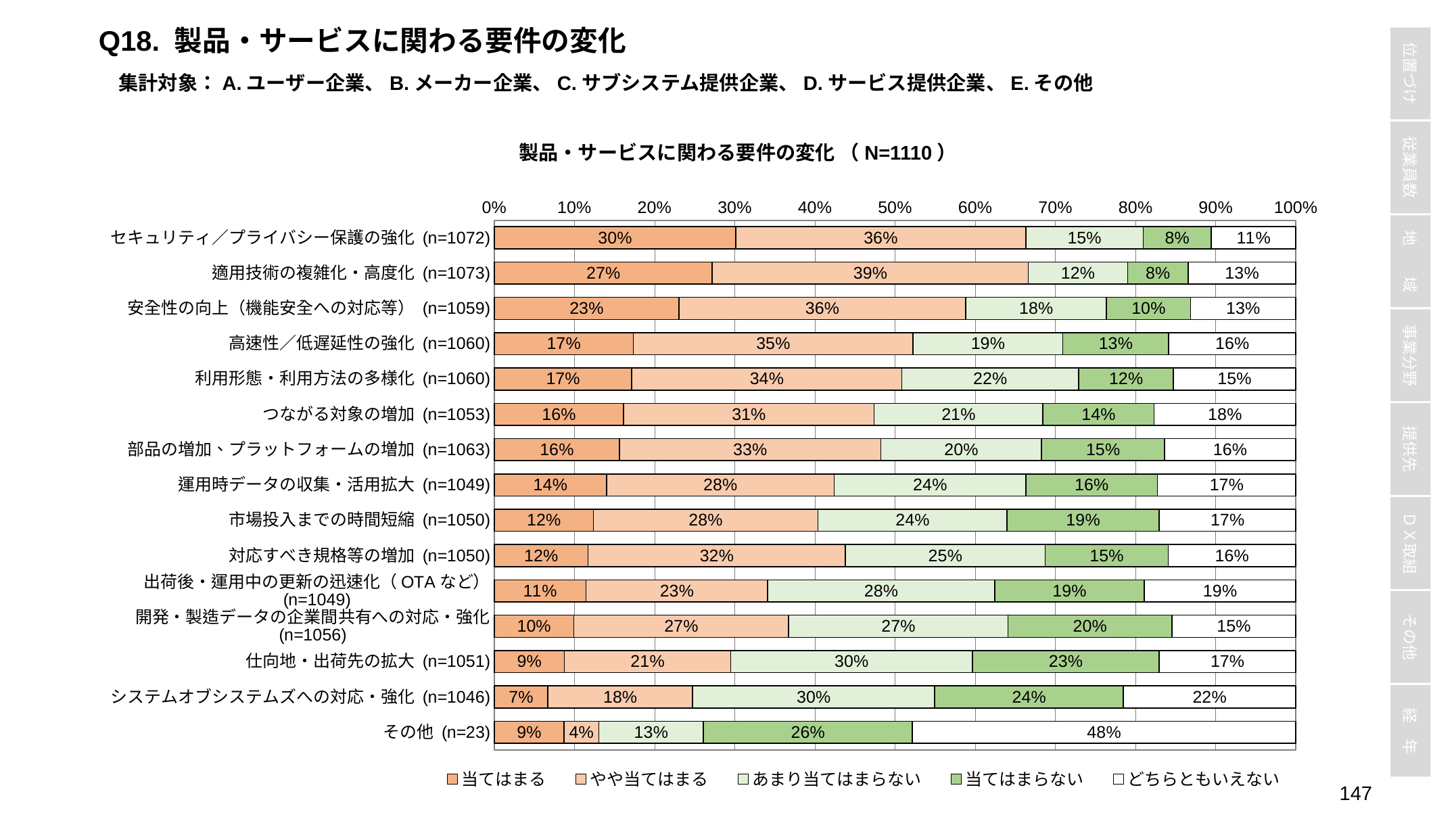

Q18. 製品・サービスに関わる要件の変化
集計対象：A.ユーザー企業、B.メーカー企業、C.サブシステム提供企業、D.サービス提供企業、E.その他
製品・サービスに関わる要件の変化 （N=1110）

### Chart

| Category | 当てはまる | やや当てはまる | あまり当てはまらない | 当てはまらない | どちらともいえない |
|---|---|---|---|---|---|
| セキュリティ／プライバシー保護の強化 (n=1072) | 0.30130597014925375 | 0.3619402985074627 | 0.146455223880597 | 0.08488805970149253 | 0.10541044776119403 |
| 適用技術の複雑化・高度化 (n=1073) | 0.2721342031686859 | 0.39422180801491147 | 0.1239515377446412 | 0.0754892823858341 | 0.1342031686859273 |
| 安全性の向上（機能安全への対応等） (n=1059) | 0.23040604343720492 | 0.3578847969782814 | 0.17563739376770537 | 0.1048158640226629 | 0.13125590179414542 |
| 高速性／低遅延性の強化 (n=1060) | 0.17358490566037735 | 0.3490566037735849 | 0.18679245283018867 | 0.1320754716981132 | 0.15849056603773584 |
| 利用形態・利用方法の多様化 (n=1060) | 0.17169811320754716 | 0.33679245283018866 | 0.22075471698113208 | 0.1179245283018868 | 0.15283018867924528 |
| つながる対象の増加 (n=1053) | 0.16144349477682812 | 0.3124406457739791 | 0.21082621082621084 | 0.13865147198480532 | 0.17663817663817663 |
| 部品の増加、プラットフォームの増加 (n=1063) | 0.1561618062088429 | 0.3264346190028222 | 0.20037629350893696 | 0.1533396048918156 | 0.1636876763875823 |
| 運用時データの収集・活用拡大 (n=1049) | 0.14013346043851288 | 0.2840800762631077 | 0.23927550047664442 | 0.16396568160152525 | 0.17254528122020973 |
| 市場投入までの時間短縮 (n=1050) | 0.12380952380952381 | 0.28 | 0.2361904761904762 | 0.1895238095238095 | 0.17047619047619048 |
| 対応すべき規格等の増加 (n=1050) | 0.11714285714285715 | 0.32095238095238093 | 0.24952380952380954 | 0.15333333333333332 | 0.15904761904761905 |
| 出荷後・運用中の更新の迅速化（OTAなど） (n=1049) | 0.11439466158245949 | 0.22688274547187798 | 0.2831267874165872 | 0.18684461391801716 | 0.18875119161105816 |
| 開発・製造データの企業間共有への対応・強化 (n=1056) | 0.09943181818181818 | 0.26799242424242425 | 0.27367424242424243 | 0.20454545454545456 | 0.1543560606060606 |
| 仕向地・出荷先の拡大 (n=1051) | 0.08753568030447194 | 0.20742150333016174 | 0.3016175071360609 | 0.23311132254995243 | 0.170313986679353 |
| システムオブシステムズへの対応・強化 (n=1046) | 0.06692160611854685 | 0.1806883365200765 | 0.30210325047801145 | 0.23518164435946462 | 0.21510516252390058 |
| その他 (n=23) | 0.08695652173913043 | 0.043478260869565216 | 0.13043478260869565 | 0.2608695652173913 | 0.4782608695652174 |
147